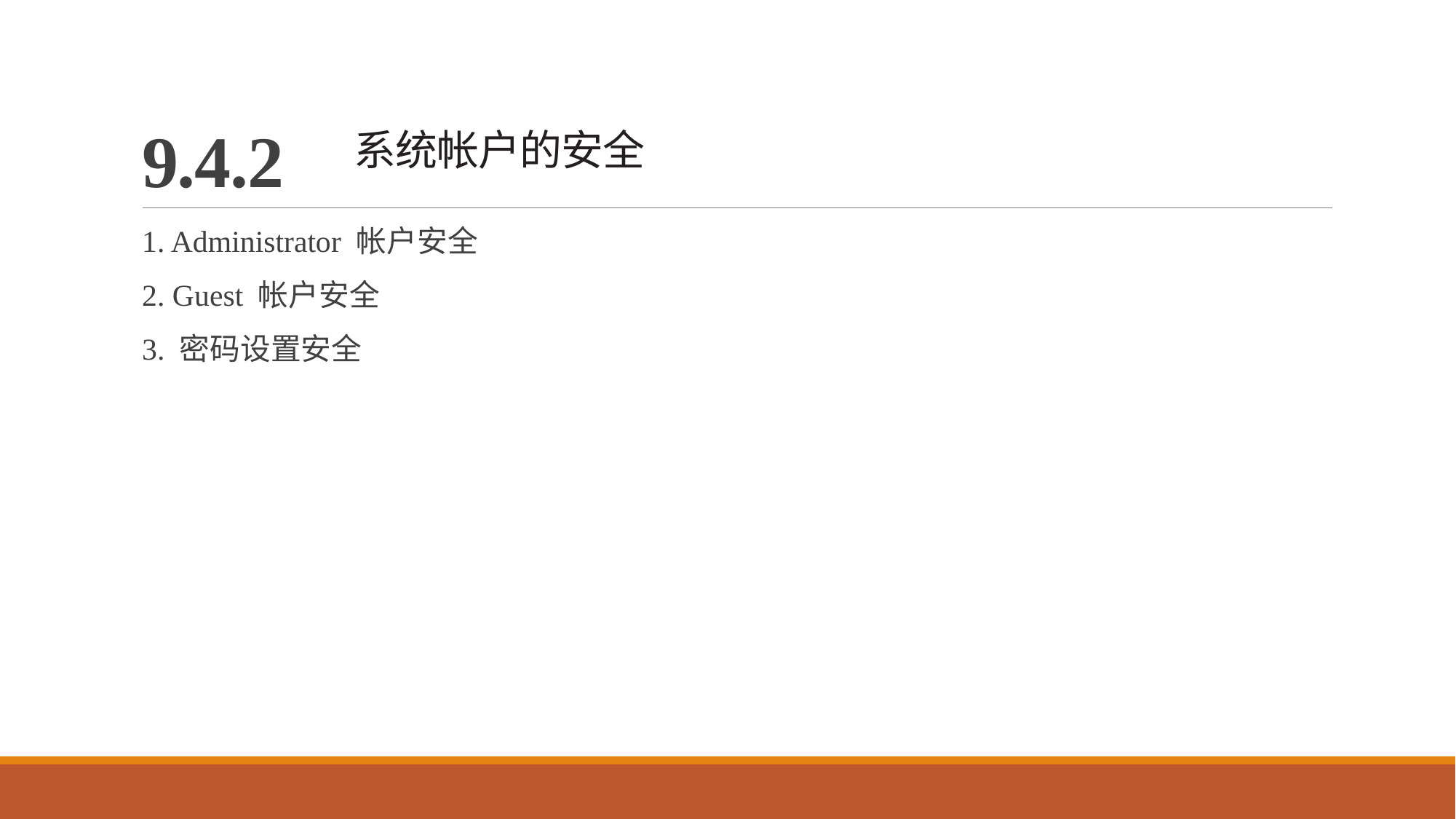

# 9.4.2   系统帐户的安全
1. Administrator 帐户安全
2. Guest 帐户安全
3. 密码设置安全